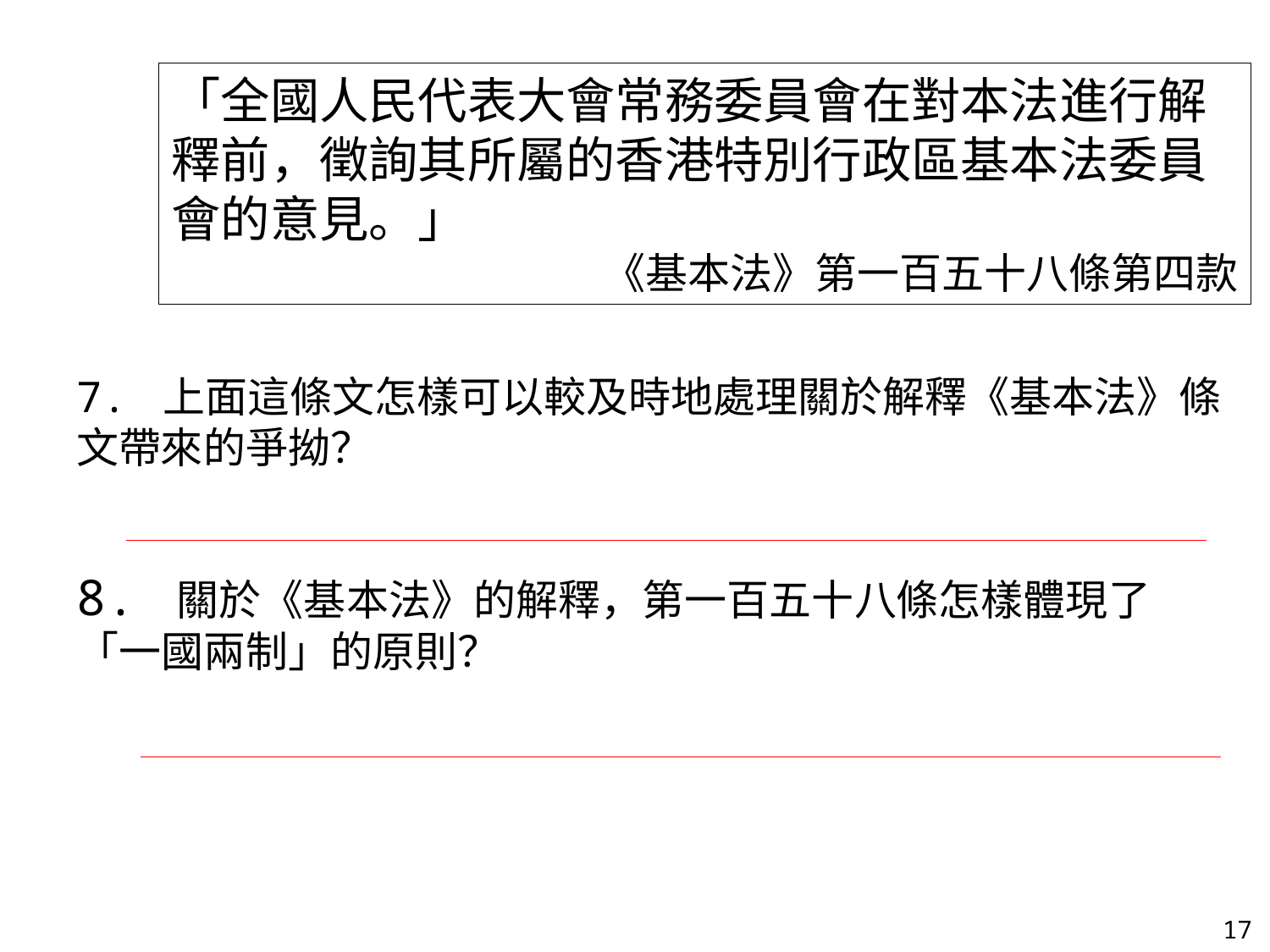

「全國人民代表大會常務委員會在對本法進行解釋前，徵詢其所屬的香港特別行政區基本法委員會的意見。」
《基本法》第一百五十八條第四款

7. 上面這條文怎樣可以較及時地處理關於解釋《基本法》條文帶來的爭拗？

8. 關於《基本法》的解釋，第一百五十八條怎樣體現了「一國兩制」的原則？
17